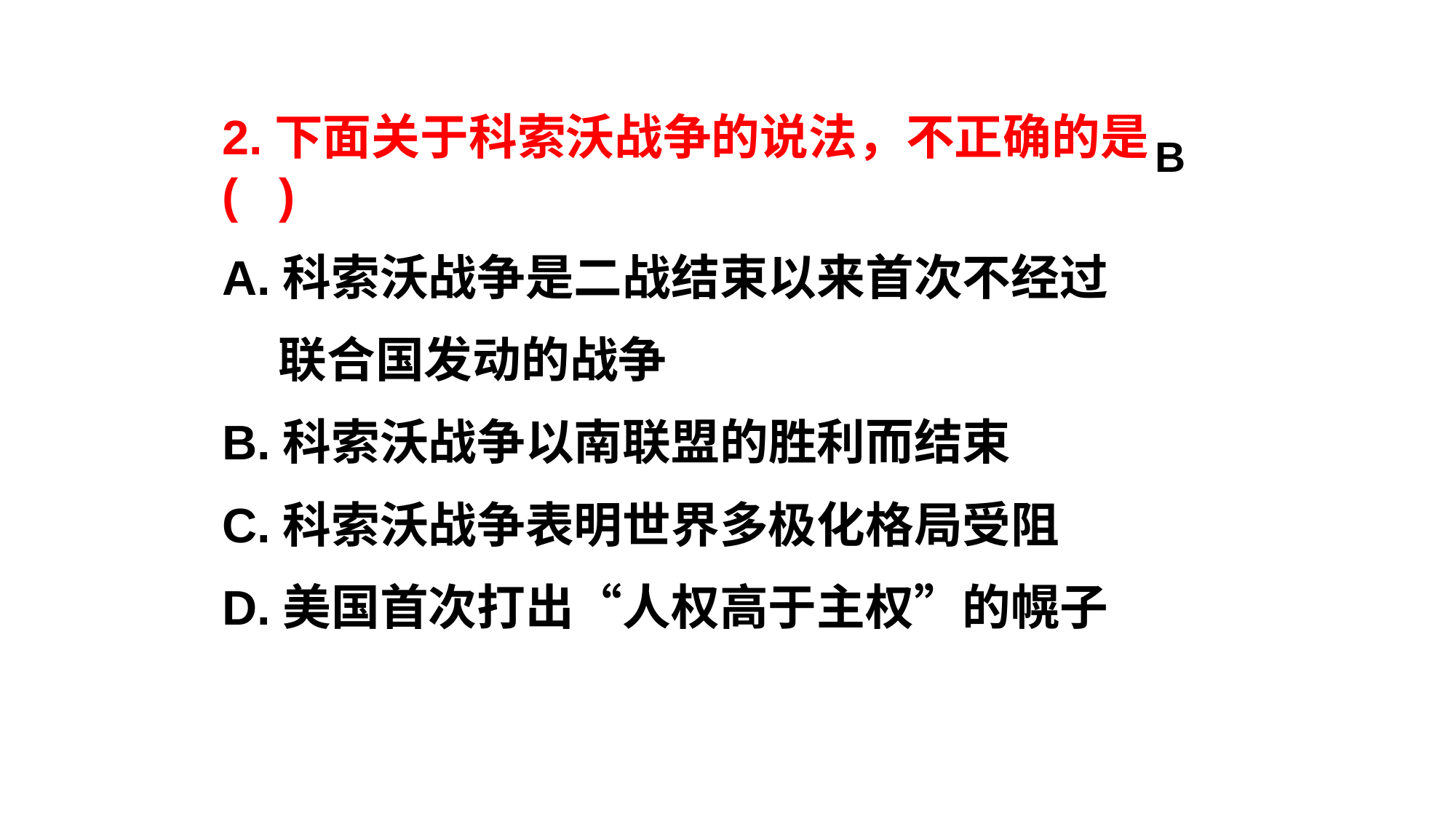

2.下面关于科索沃战争的说法，不正确的是(   )
A.科索沃战争是二战结束以来首次不经过
    联合国发动的战争
B.科索沃战争以南联盟的胜利而结束
C.科索沃战争表明世界多极化格局受阻
D.美国首次打出“人权高于主权”的幌子
B